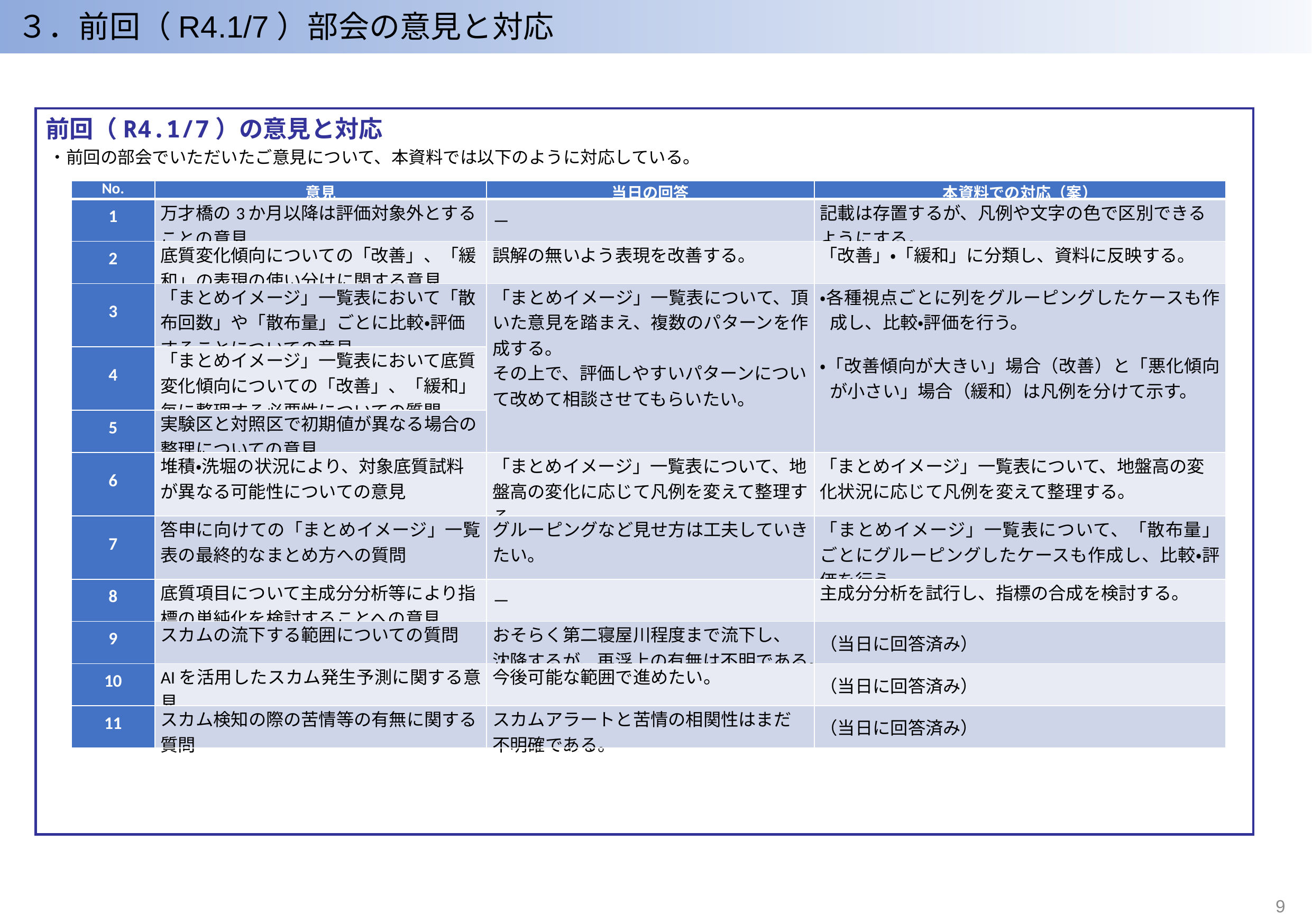

３．前回（R4.1/7）部会の意見と対応

前回（R4.1/7）の意見と対応
・前回の部会でいただいたご意見について、本資料では以下のように対応している。
| No. | 意見 | 当日の回答 | 本資料での対応（案） |
| --- | --- | --- | --- |
| 1 | 万才橋の3か月以降は評価対象外とすることの意見 | － | 記載は存置するが、凡例や文字の色で区別できるようにする。 |
| 2 | 底質変化傾向についての「改善」、「緩和」の表現の使い分けに関する意見 | 誤解の無いよう表現を改善する。 | 「改善」・「緩和」に分類し、資料に反映する。 |
| 3 | 「まとめイメージ」一覧表において「散布回数」や「散布量」ごとに比較・評価することについての意見 | 「まとめイメージ」一覧表について、頂いた意見を踏まえ、複数のパターンを作成する。 その上で、評価しやすいパターンについて改めて相談させてもらいたい。 | ・各種視点ごとに列をグルーピングしたケースも作成し、比較・評価を行う。   ・「改善傾向が大きい」場合（改善）と「悪化傾向が小さい」場合（緩和）は凡例を分けて示す。 |
| 4 | 「まとめイメージ」一覧表において底質変化傾向についての「改善」、「緩和」毎に整理する必要性についての質問 |  |  |
| 5 | 実験区と対照区で初期値が異なる場合の整理についての意見 |  |  |
| 6 | 堆積・洗堀の状況により、対象底質試料が異なる可能性についての意見 | 「まとめイメージ」一覧表について、地盤高の変化に応じて凡例を変えて整理する。 | 「まとめイメージ」一覧表について、地盤高の変化状況に応じて凡例を変えて整理する。 |
| 7 | 答申に向けての「まとめイメージ」一覧表の最終的なまとめ方への質問 | グルーピングなど見せ方は工夫していきたい。 | 「まとめイメージ」一覧表について、「散布量」ごとにグルーピングしたケースも作成し、比較・評価を行う。 |
| 8 | 底質項目について主成分分析等により指標の単純化を検討することへの意見 | － | 主成分分析を試行し、指標の合成を検討する。 |
| 9 | スカムの流下する範囲についての質問 | おそらく第二寝屋川程度まで流下し、沈降するが、再浮上の有無は不明である。 | （当日に回答済み） |
| 10 | AIを活用したスカム発生予測に関する意見 | 今後可能な範囲で進めたい。 | （当日に回答済み） |
| 11 | スカム検知の際の苦情等の有無に関する質問 | スカムアラートと苦情の相関性はまだ不明確である。 | （当日に回答済み） |
9